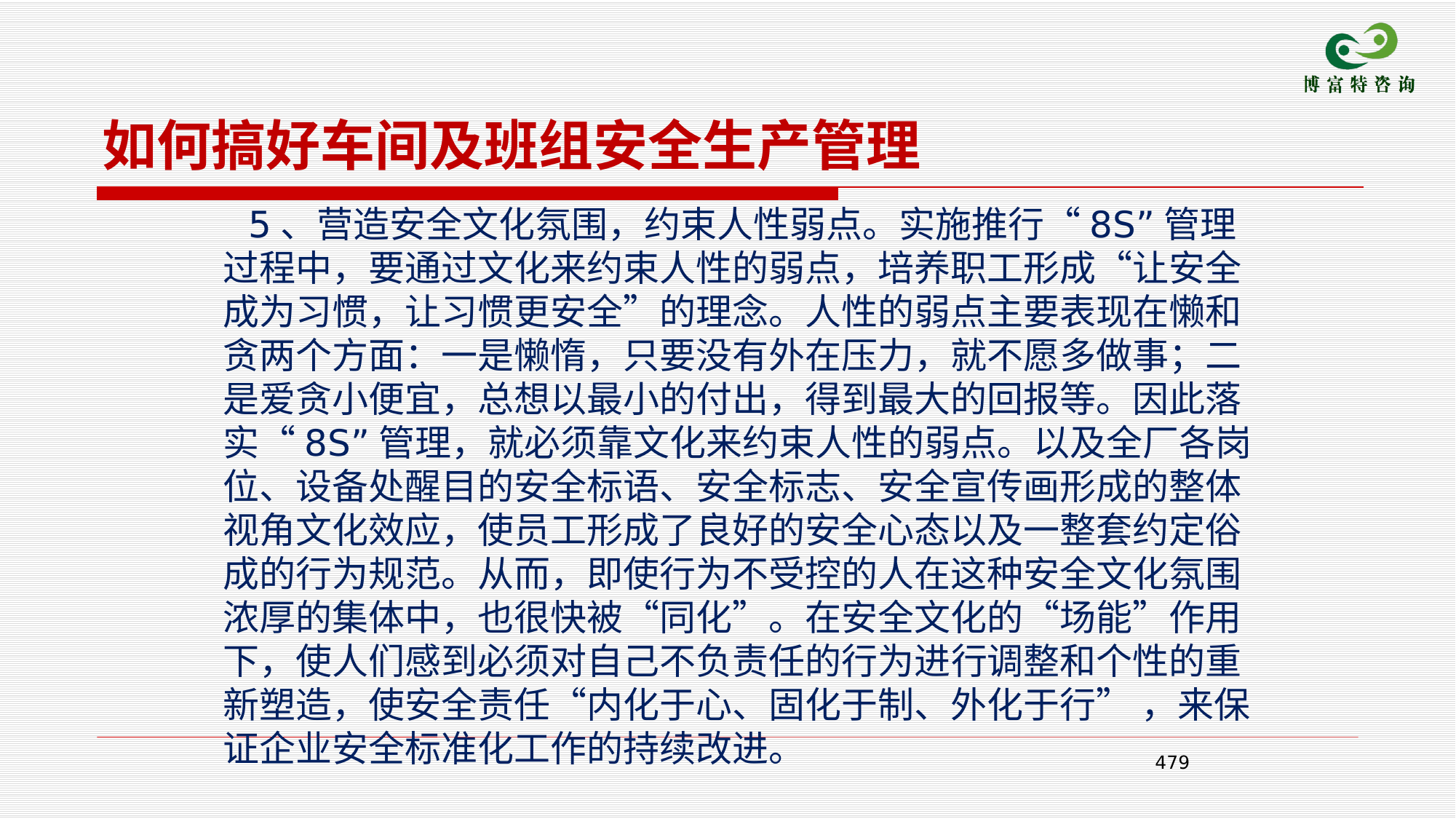

如何搞好车间及班组安全生产管理
       5、营造安全文化氛围，约束人性弱点。实施推行“8S”管理过程中，要通过文化来约束人性的弱点，培养职工形成“让安全成为习惯，让习惯更安全”的理念。人性的弱点主要表现在懒和贪两个方面：一是懒惰，只要没有外在压力，就不愿多做事；二是爱贪小便宜，总想以最小的付出，得到最大的回报等。因此落实“8S”管理，就必须靠文化来约束人性的弱点。以及全厂各岗位、设备处醒目的安全标语、安全标志、安全宣传画形成的整体视角文化效应，使员工形成了良好的安全心态以及一整套约定俗成的行为规范。从而，即使行为不受控的人在这种安全文化氛围浓厚的集体中，也很快被“同化”。在安全文化的“场能”作用下，使人们感到必须对自己不负责任的行为进行调整和个性的重新塑造，使安全责任“内化于心、固化于制、外化于行” ，来保证企业安全标准化工作的持续改进。

479